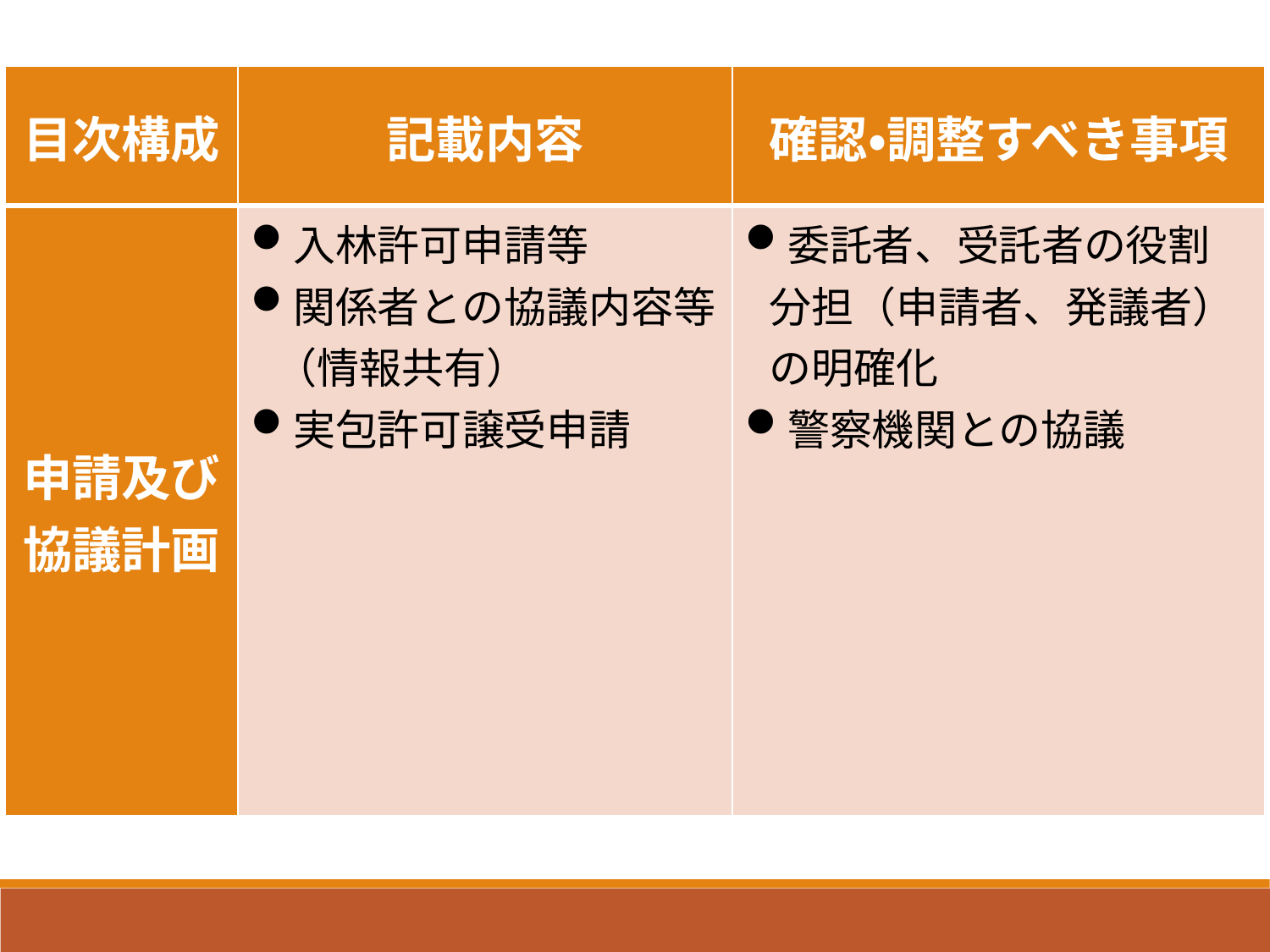

| 目次構成 | 記載内容 | 確認・調整すべき事項 |
| --- | --- | --- |
| 申請及び協議計画 | 入林許可申請等 関係者との協議内容等（情報共有） 実包許可譲受申請 | 委託者、受託者の役割分担（申請者、発議者）の明確化 警察機関との協議 |